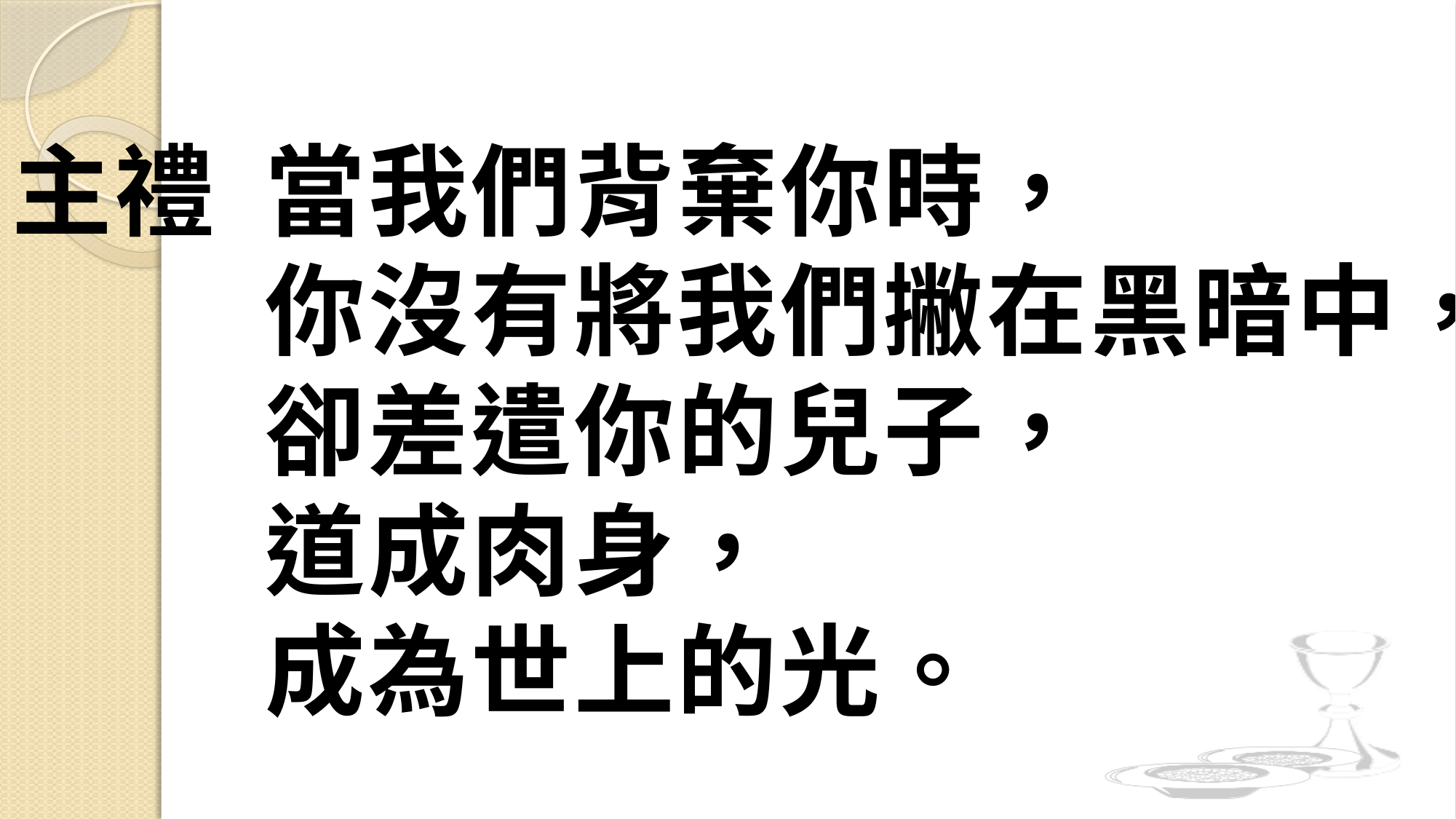

主禮
當我們背棄你時，
你沒有將我們撇在黑暗中，
卻差遣你的兒子，
道成肉身，
成為世上的光。